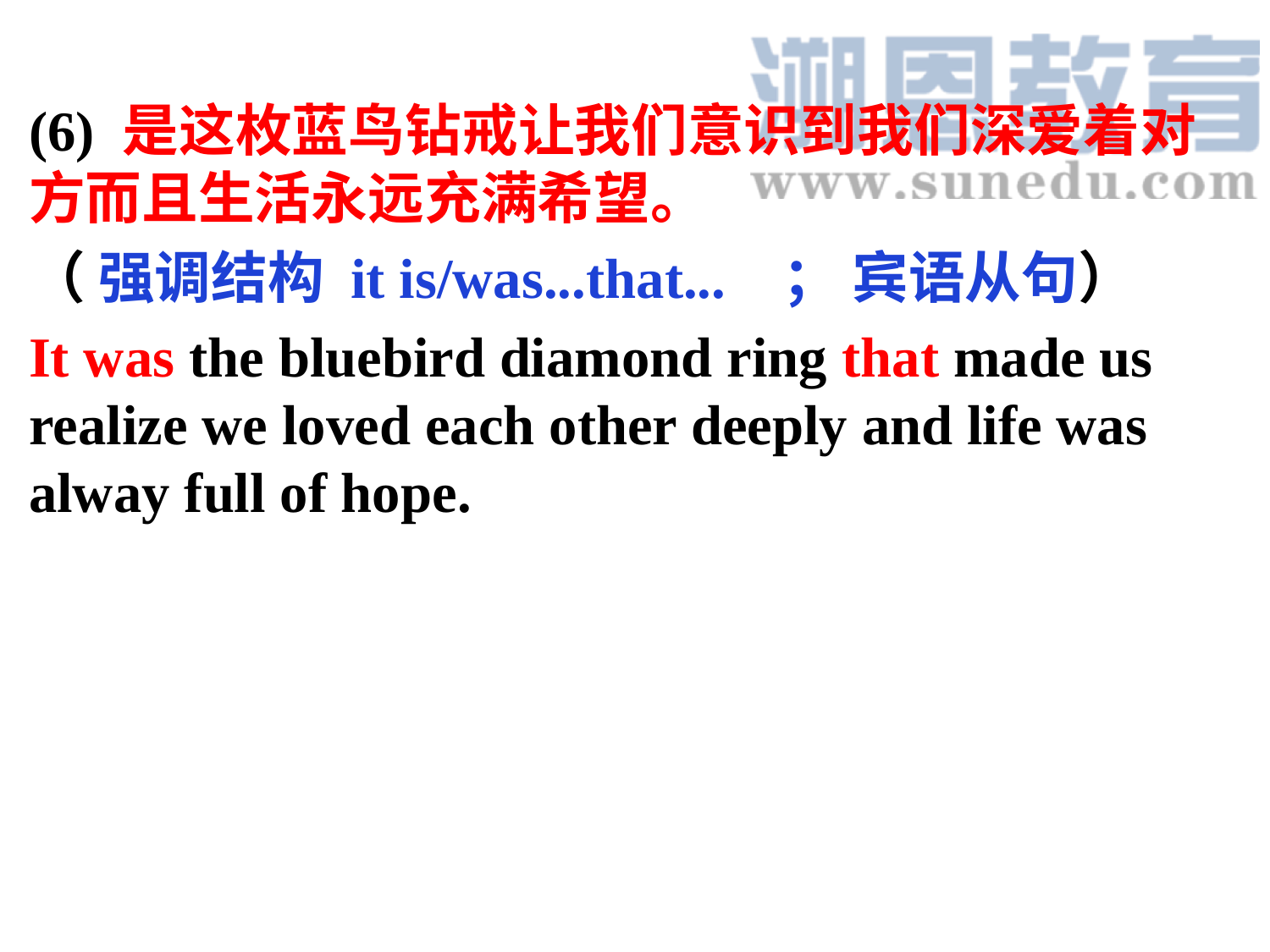

(6) 是这枚蓝鸟钻戒让我们意识到我们深爱着对方而且生活永远充满希望。
（ 强调结构 it is/was...that...   ； 宾语从句）
It was the bluebird diamond ring that made us realize we loved each other deeply and life was alway full of hope.